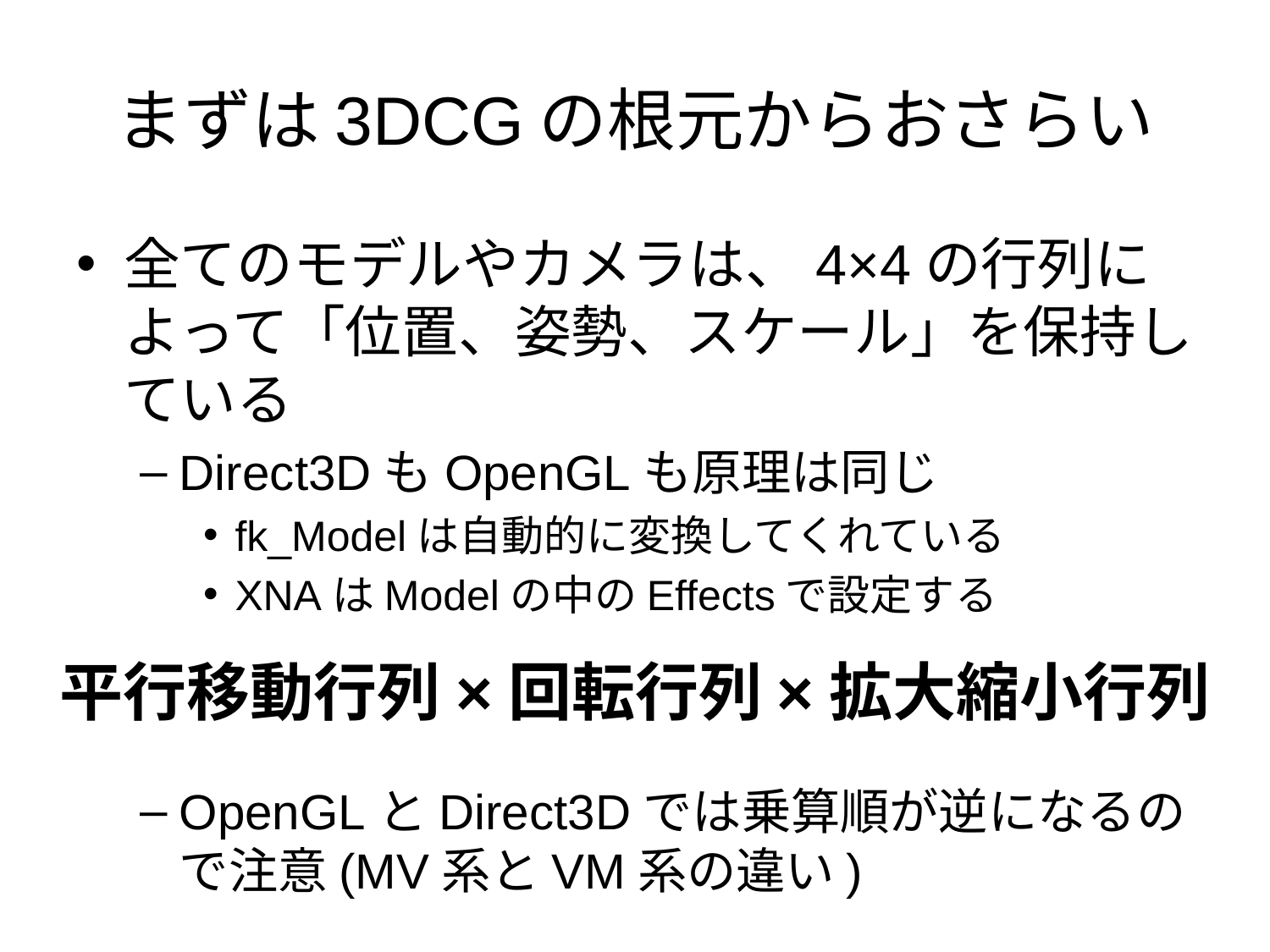

# まずは3DCGの根元からおさらい
全てのモデルやカメラは、4×4の行列によって「位置、姿勢、スケール」を保持している
Direct3DもOpenGLも原理は同じ
fk_Modelは自動的に変換してくれている
XNAはModelの中のEffectsで設定する

OpenGLとDirect3Dでは乗算順が逆になるので注意(MV系とVM系の違い)

平行移動行列×回転行列×拡大縮小行列